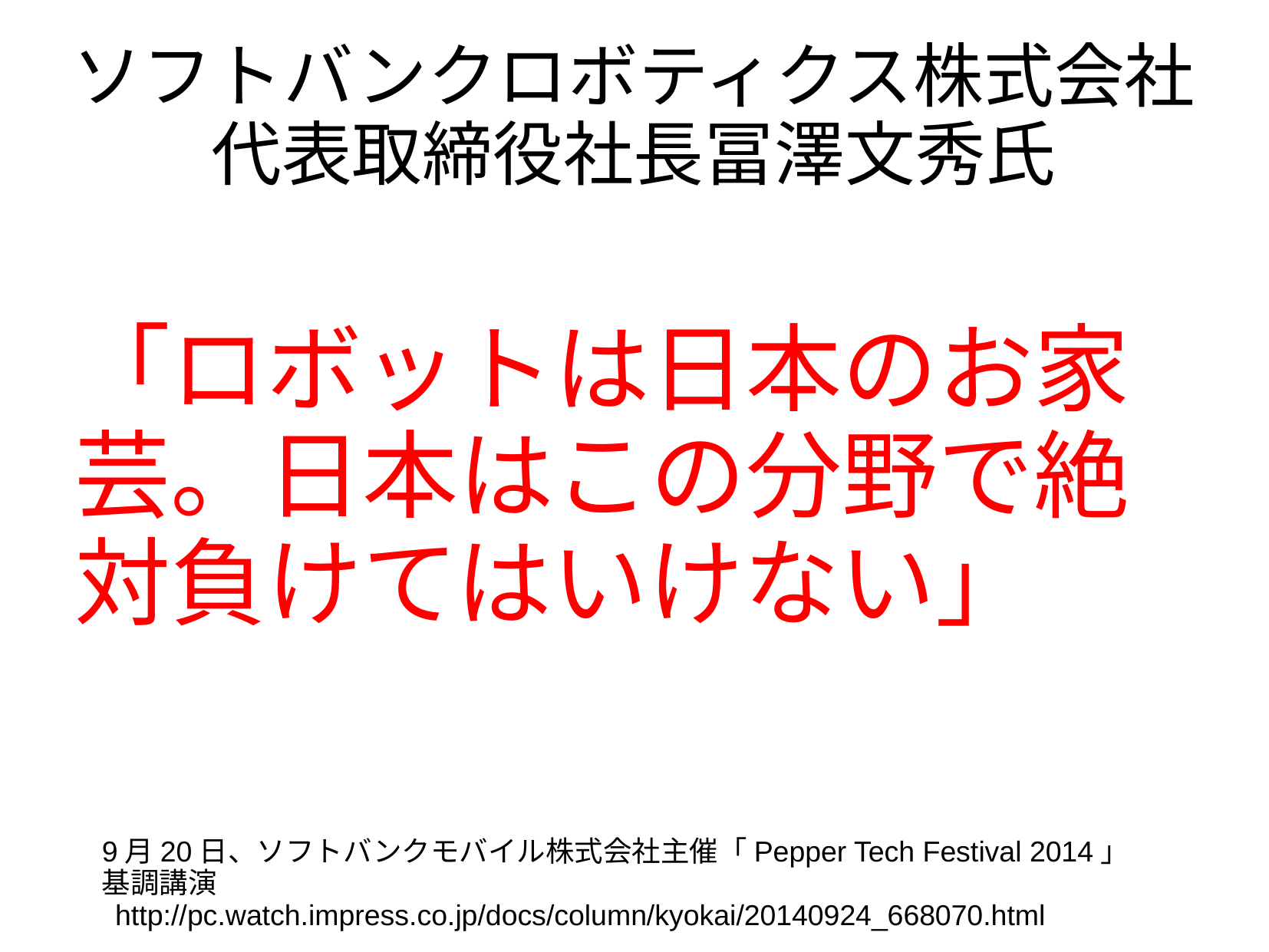

# ソフトバンクロボティクス株式会社代表取締役社長冨澤文秀氏
「ロボットは日本のお家芸。日本はこの分野で絶対負けてはいけない」
9月20日、ソフトバンクモバイル株式会社主催「Pepper Tech Festival 2014」　基調講演
 http://pc.watch.impress.co.jp/docs/column/kyokai/20140924_668070.html